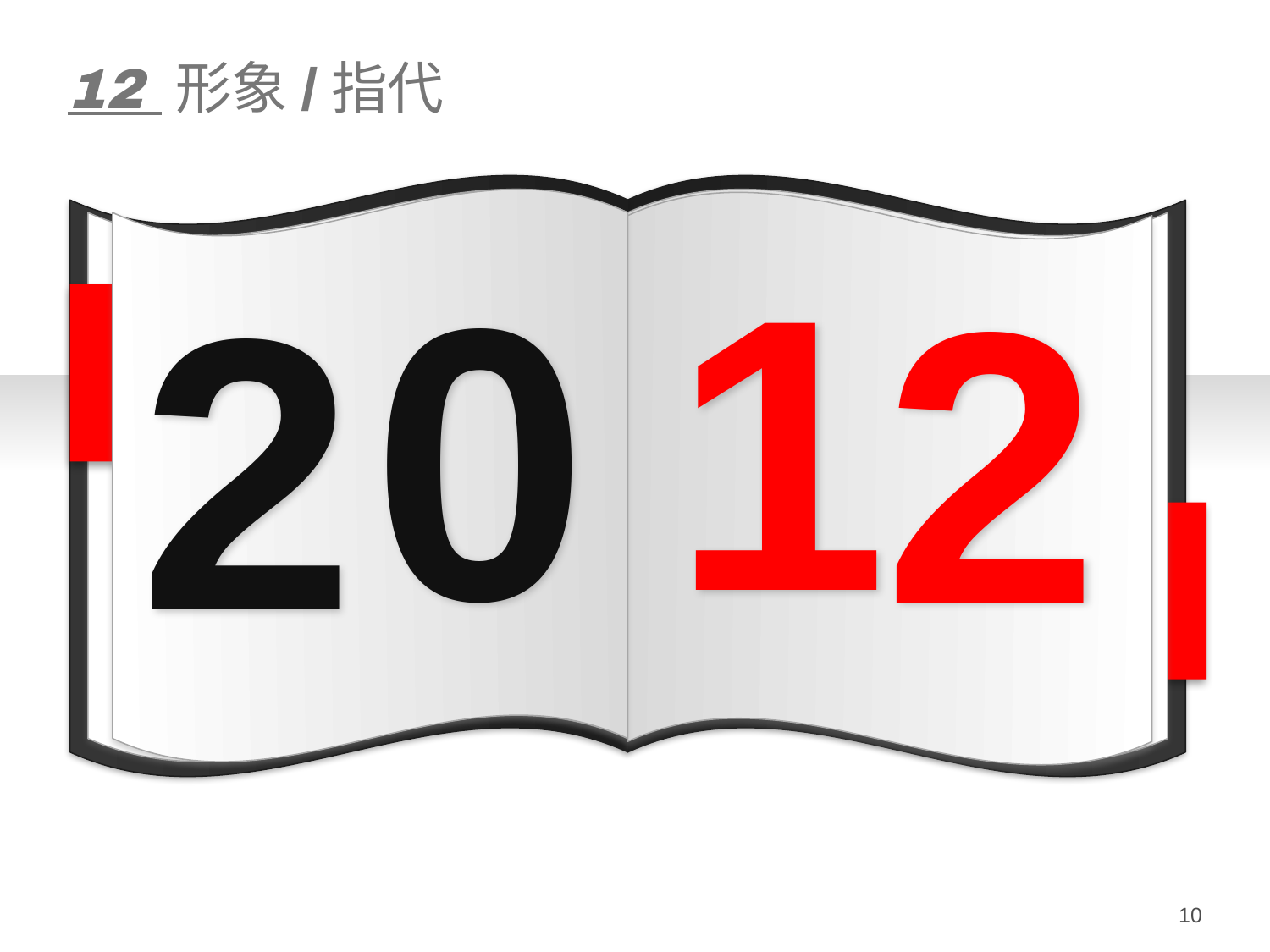

# 12 形象/指代

1
0
2
2

10